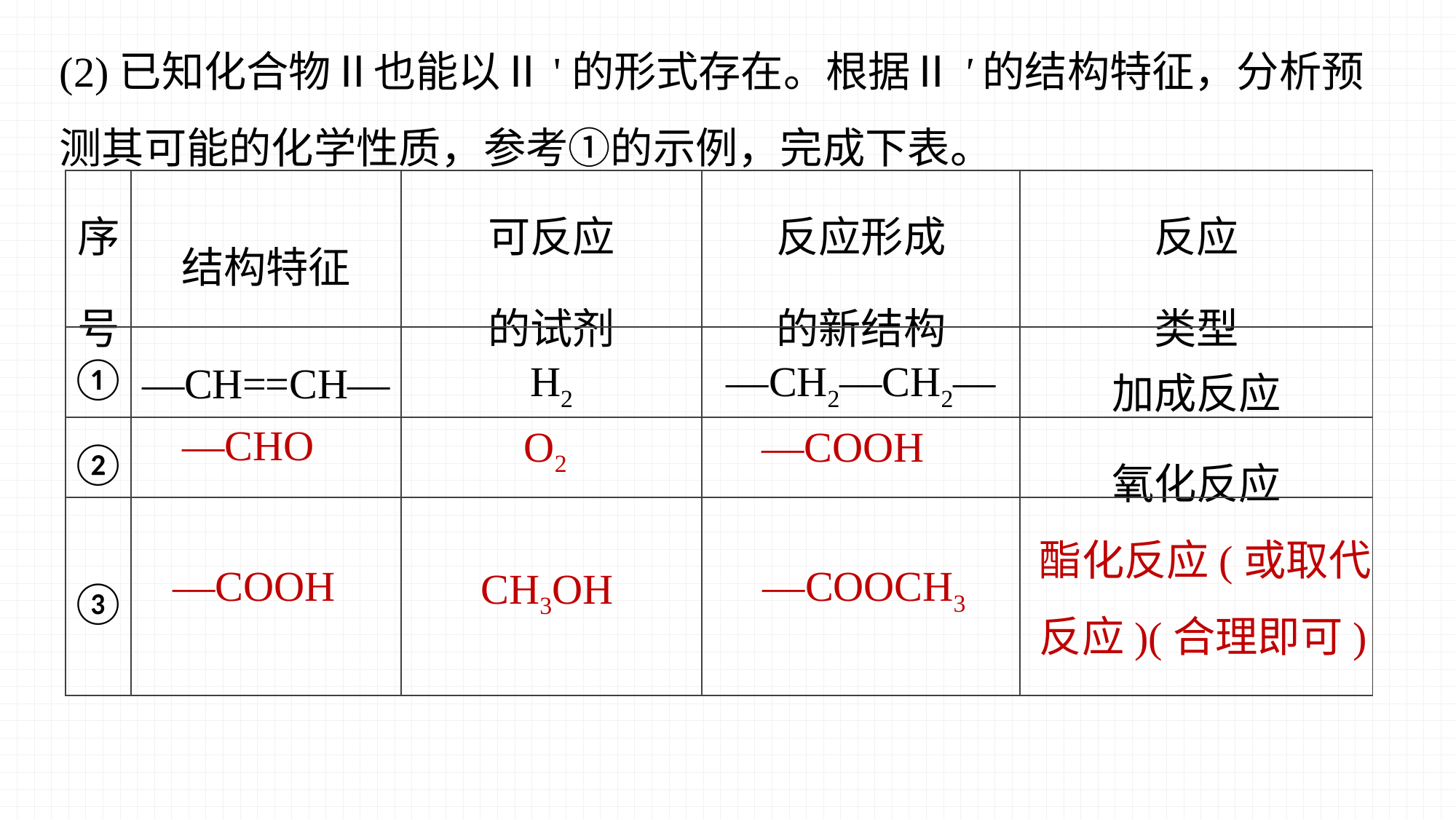

(2)已知化合物Ⅱ也能以Ⅱ'的形式存在。根据Ⅱ'的结构特征，分析预测其可能的化学性质，参考①的示例，完成下表。
| 序 号 | 结构特征 | 可反应 的试剂 | 反应形成 的新结构 | 反应 类型 |
| --- | --- | --- | --- | --- |
| ① | —CH==CH— | H2 | —CH2—CH2— | 加成反应 |
| ② |  |  |  | 氧化反应 |
| ③ |  |  |  |  |
—CHO
O2
—COOH
酯化反应(或取代反应)(合理即可)
—COOH
—COOCH3
CH3OH